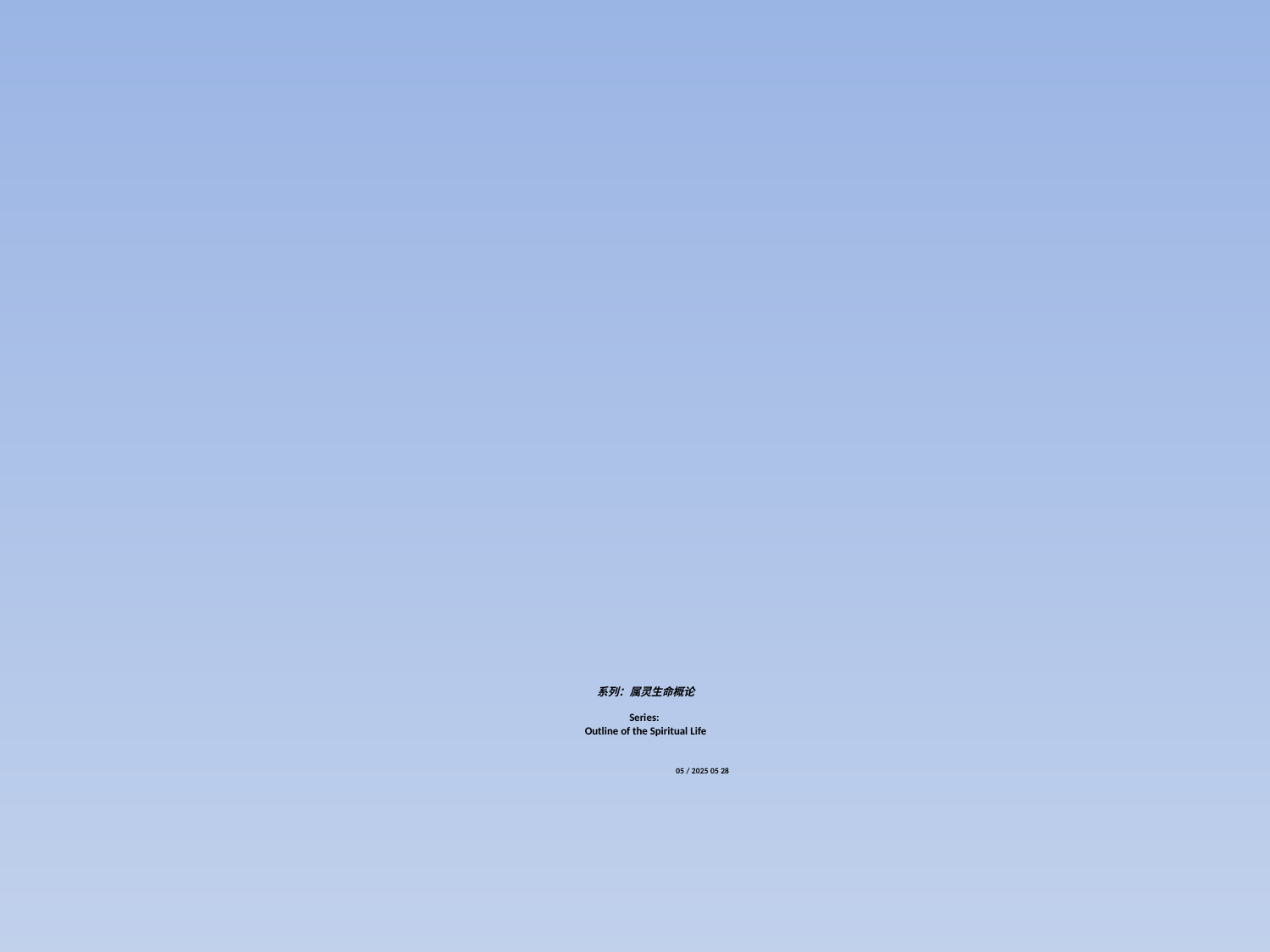

# 系列：属灵生命概论 Series: Outline of the Spiritual Life 05 / 2025 05 28